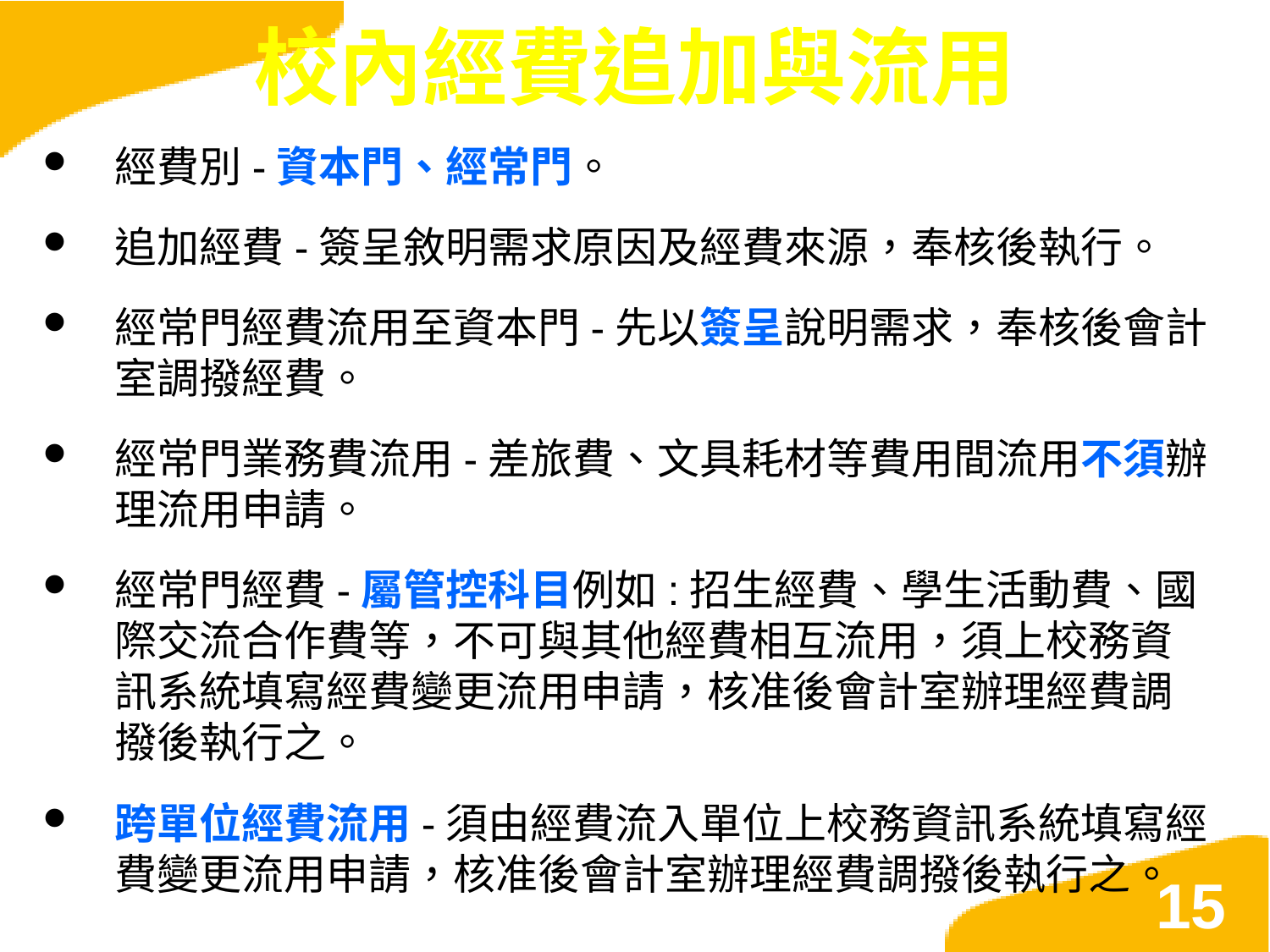

# 校內經費追加與流用
經費別-資本門、經常門。
追加經費-簽呈敘明需求原因及經費來源，奉核後執行。
經常門經費流用至資本門-先以簽呈說明需求，奉核後會計室調撥經費。
經常門業務費流用-差旅費、文具耗材等費用間流用不須辦理流用申請。
經常門經費-屬管控科目例如:招生經費、學生活動費、國際交流合作費等，不可與其他經費相互流用，須上校務資訊系統填寫經費變更流用申請，核准後會計室辦理經費調撥後執行之。
跨單位經費流用-須由經費流入單位上校務資訊系統填寫經費變更流用申請，核准後會計室辦理經費調撥後執行之。
15